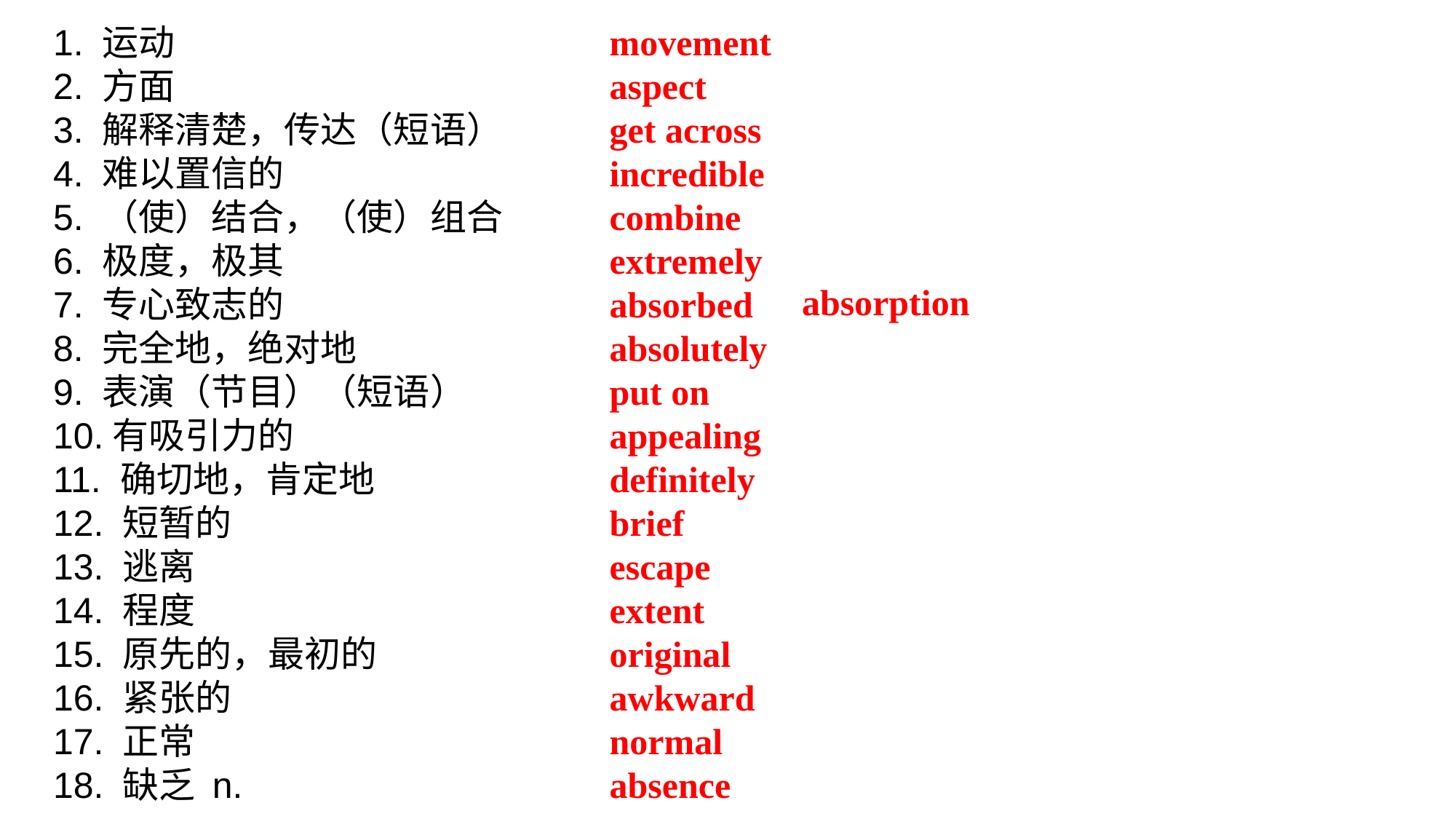

1. 运动
2. 方面
3. 解释清楚，传达（短语）
4. 难以置信的
5. （使）结合，（使）组合
6. 极度，极其
7. 专心致志的
8. 完全地，绝对地
9. 表演（节目）（短语）
10.有吸引力的
11. 确切地，肯定地
12. 短暂的
13. 逃离
14. 程度
15. 原先的，最初的
16. 紧张的
17. 正常
18. 缺乏 n.
movement
aspect
get across
incredible
combine
extremely
absorbed
absolutely
put on
appealing
definitely
brief
escape
extent
original
awkward
normal
absence
absorption